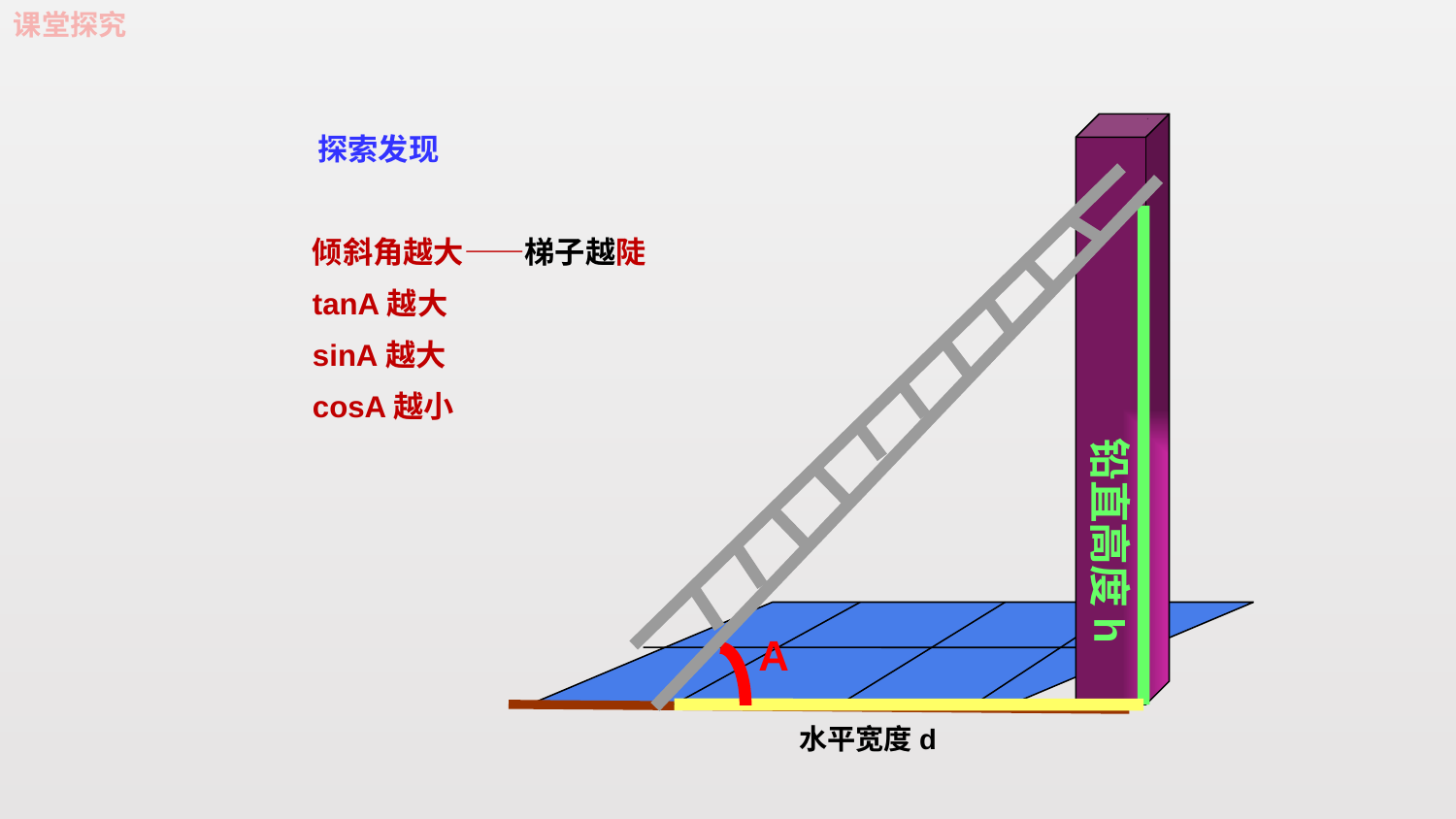

课堂探究

探索发现

倾斜角越大——梯子越陡
tanA越大
sinA越大
cosA越小
铅直高度h

A

水平宽度d